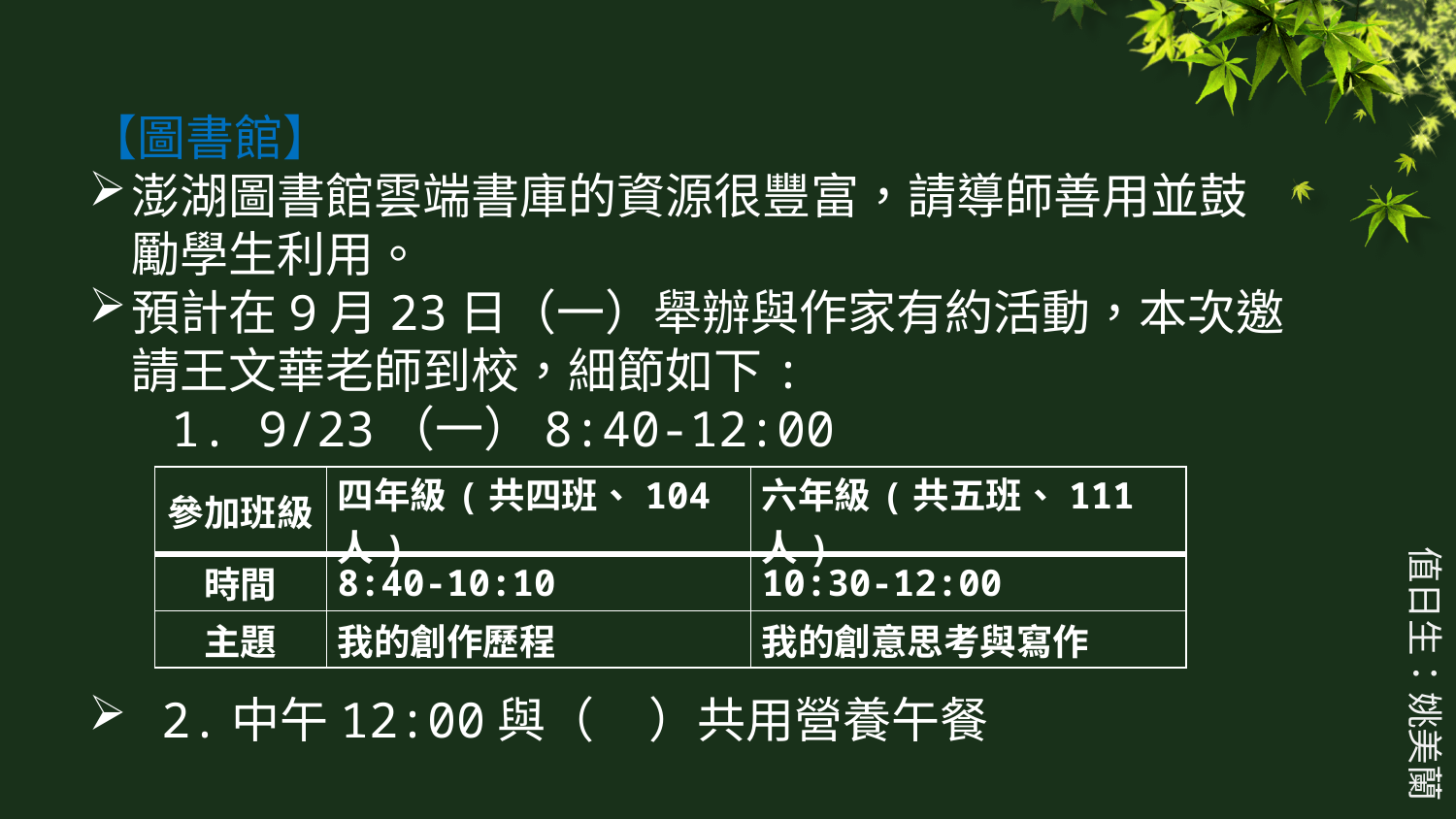

【圖書館】
澎湖圖書館雲端書庫的資源很豐富，請導師善用並鼓勵學生利用。
預計在9月23日（一）舉辦與作家有約活動，本次邀請王文華老師到校，細節如下:
 　1. 9/23（一）8:40-12:00

2.中午12:00與（     ）共用營養午餐
| 參加班級 | 四年級(共四班、104人) | 六年級(共五班、111人) |
| --- | --- | --- |
| 時間 | 8:40-10:10 | 10:30-12:00 |
| 主題 | 我的創作歷程 | 我的創意思考與寫作 |
值日生：姚美蘭